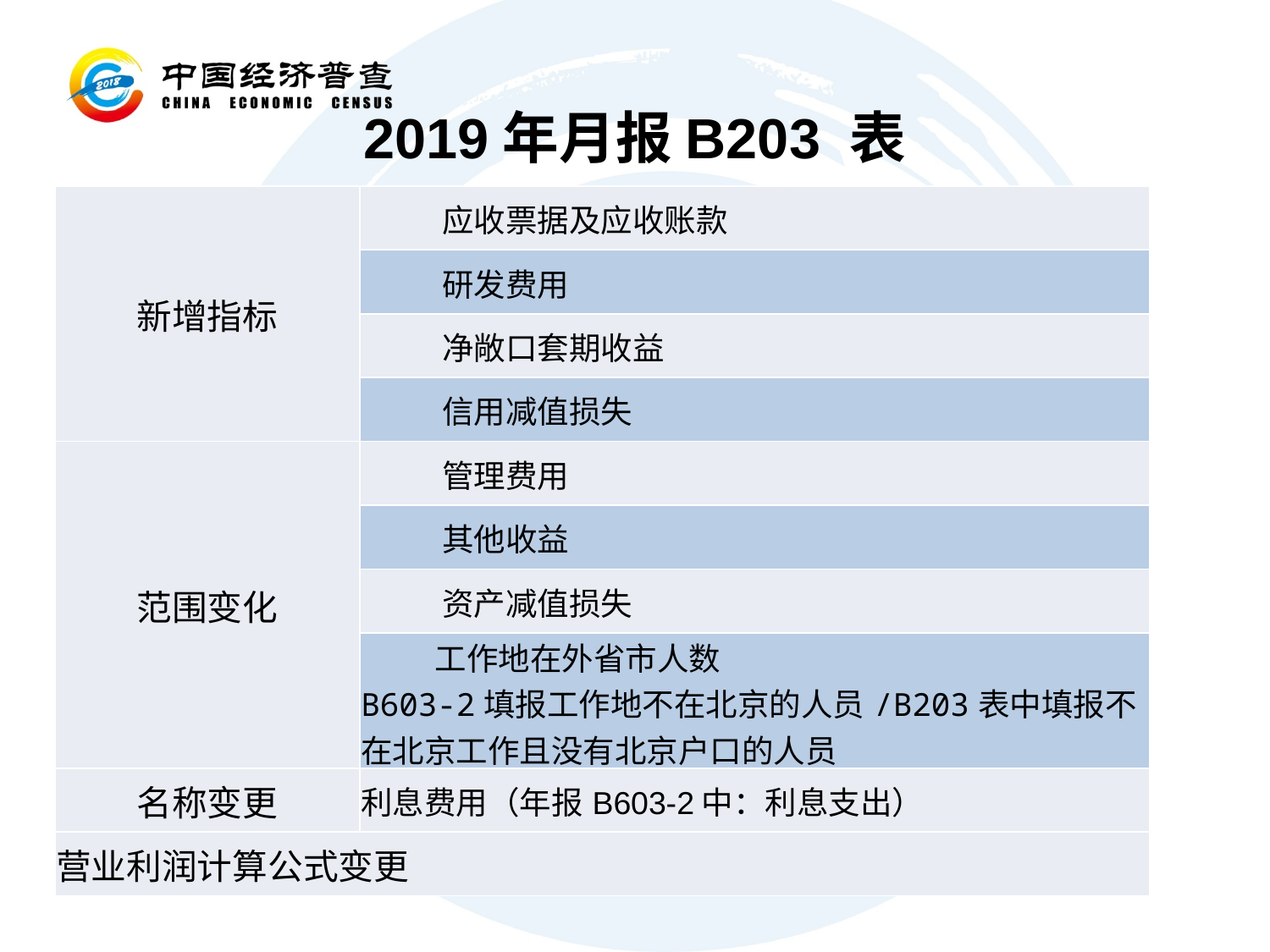

2019年月报B203 表
| 新增指标 | 应收票据及应收账款 |
| --- | --- |
|  | 研发费用 |
|  | 净敞口套期收益 |
|  | 信用减值损失 |
| 范围变化 | 管理费用 |
|  | 其他收益 |
|  | 资产减值损失 |
|  | 工作地在外省市人数 B603-2填报工作地不在北京的人员/B203表中填报不在北京工作且没有北京户口的人员 |
| 名称变更 | 利息费用（年报B603-2中：利息支出） |
| 营业利润计算公式变更 |  |